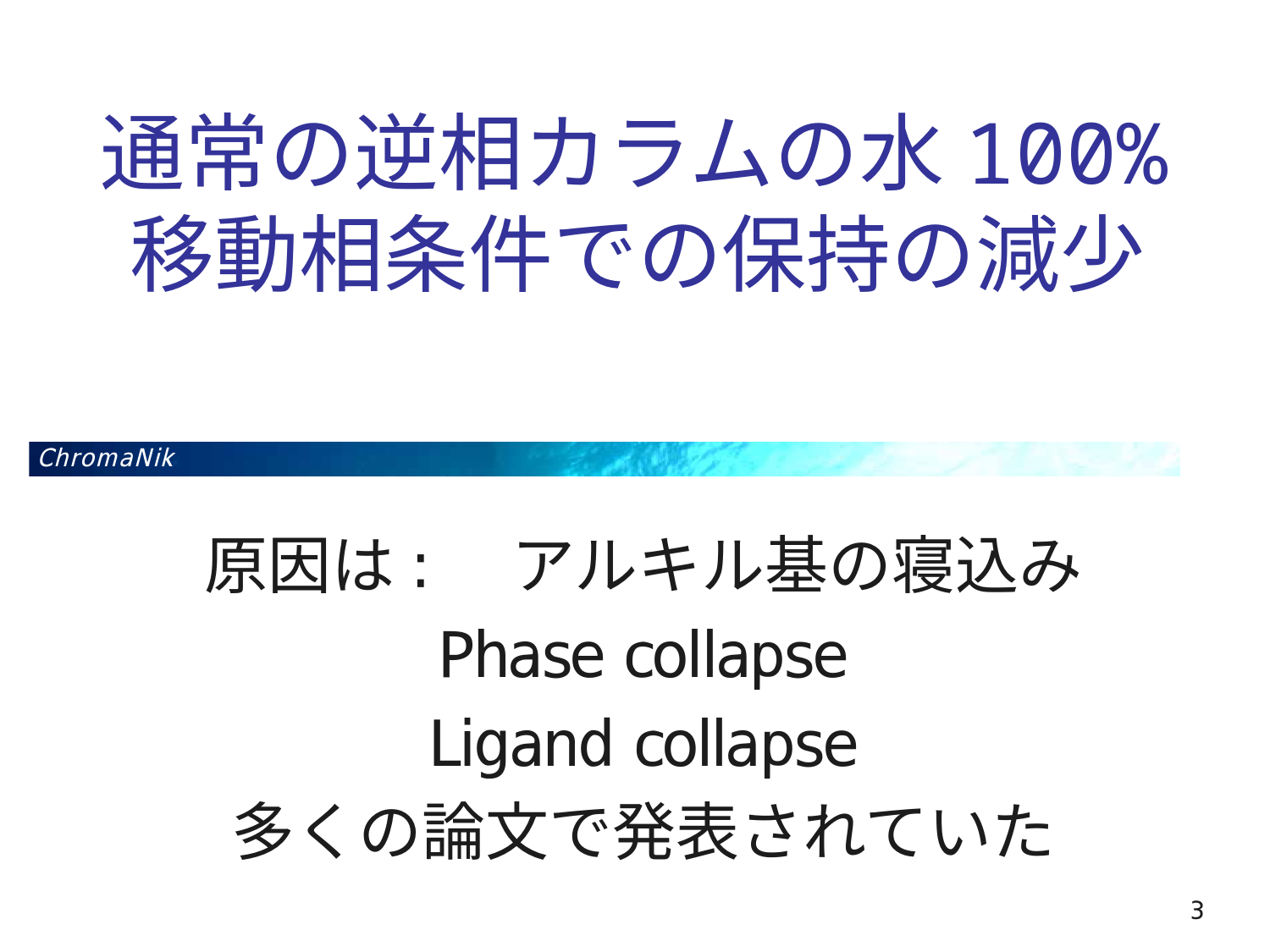

# 通常の逆相カラムの水100%移動相条件での保持の減少
原因は:　アルキル基の寝込み
Phase collapse
Ligand collapse
多くの論文で発表されていた
3